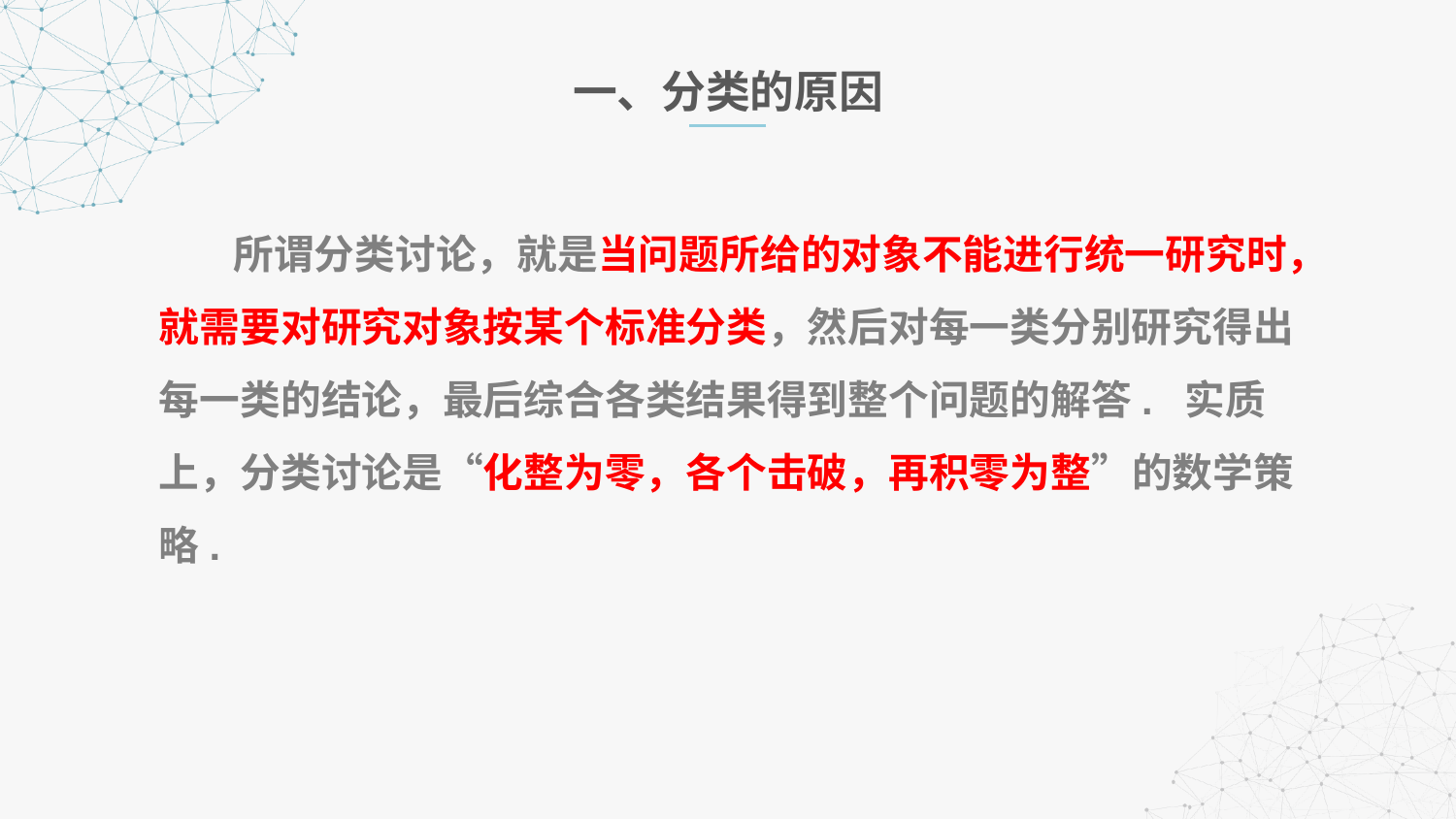

一、分类的原因
       所谓分类讨论，就是当问题所给的对象不能进行统一研究时，就需要对研究对象按某个标准分类，然后对每一类分别研究得出每一类的结论，最后综合各类结果得到整个问题的解答.  实质上，分类讨论是“化整为零，各个击破，再积零为整”的数学策略.